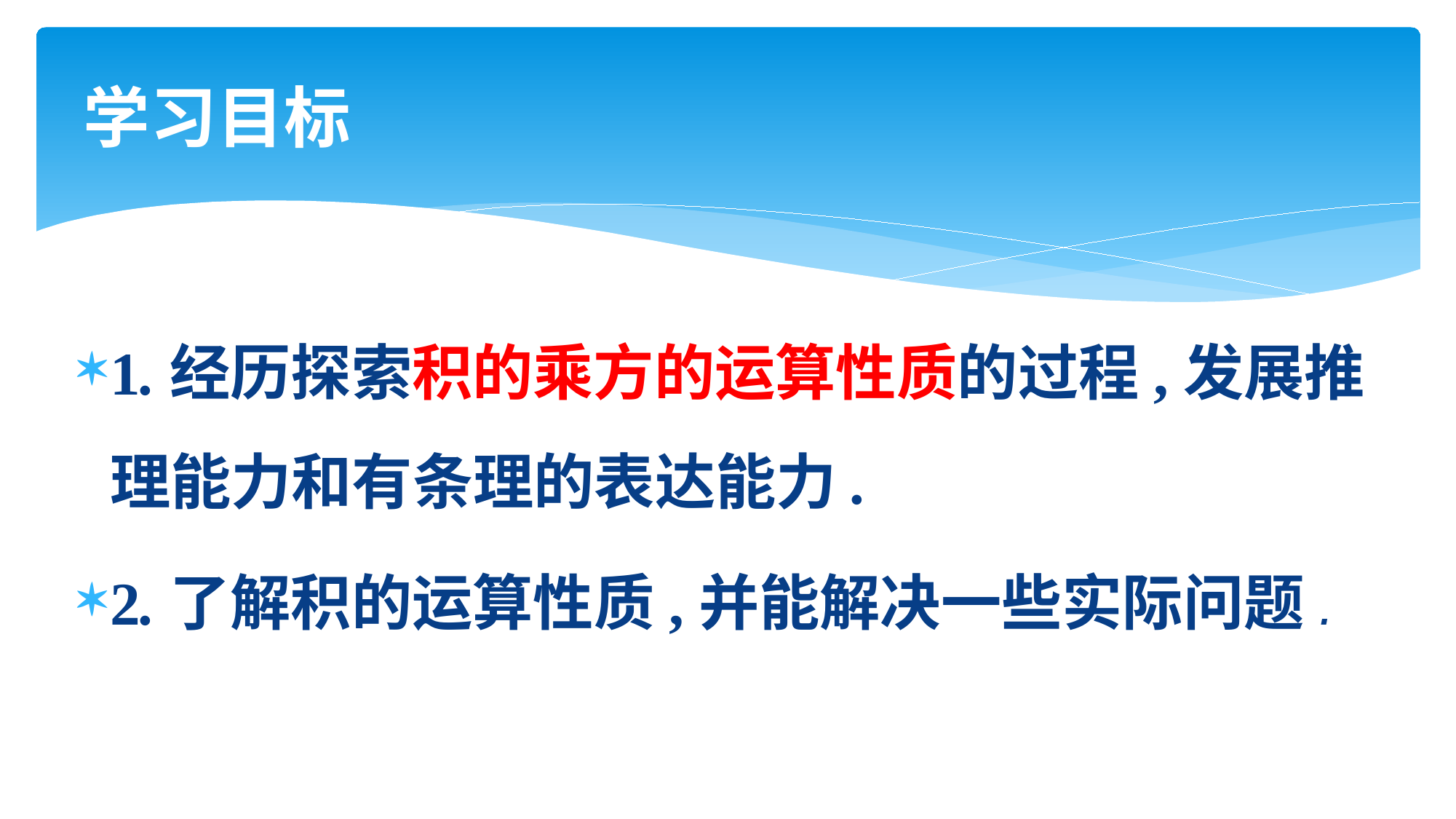

# 学习目标
1.经历探索积的乘方的运算性质的过程,发展推理能力和有条理的表达能力.
2.了解积的运算性质,并能解决一些实际问题.